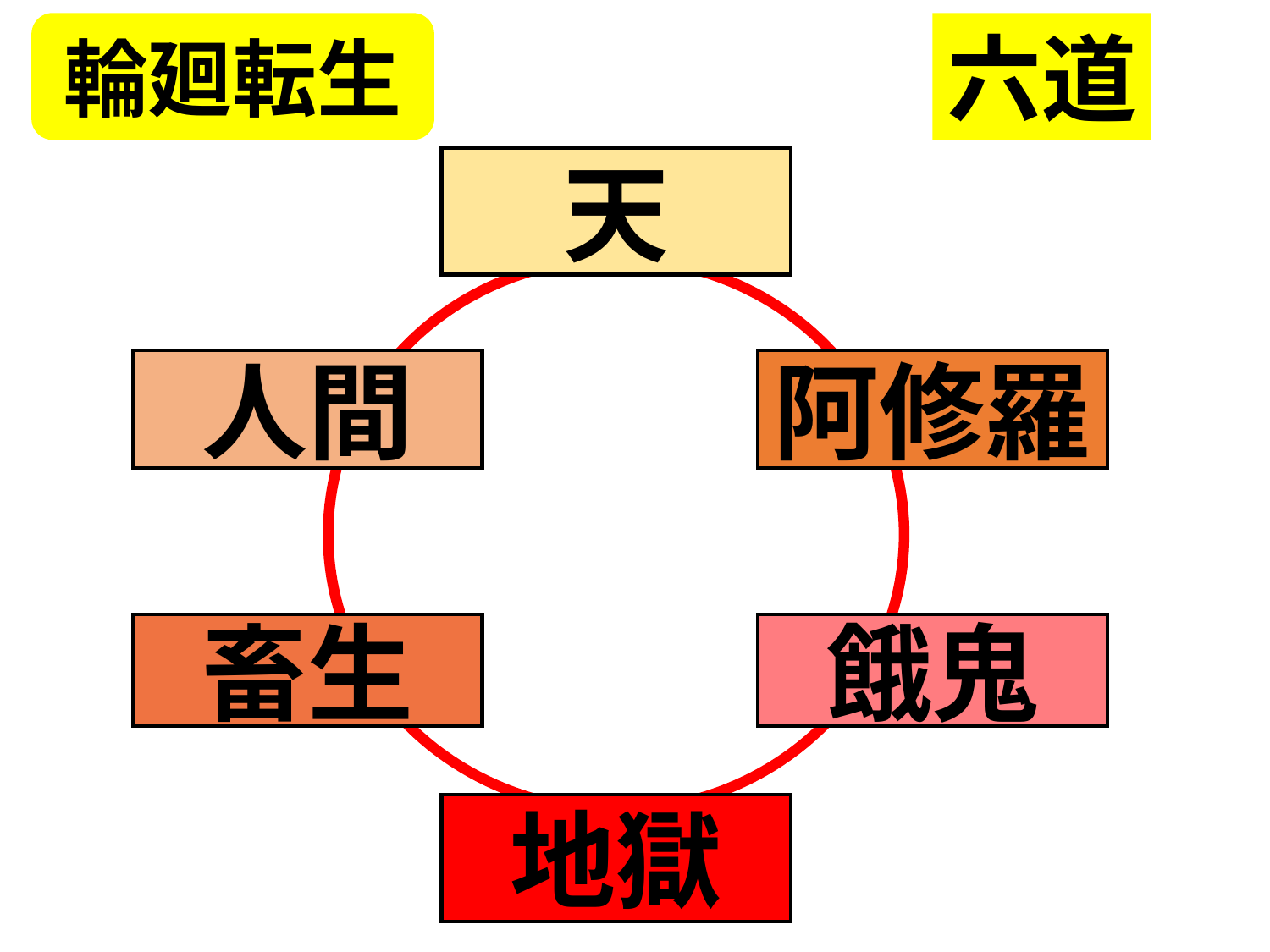

輪廻転生
六道
天

人間
阿修羅
畜生
餓鬼
地獄